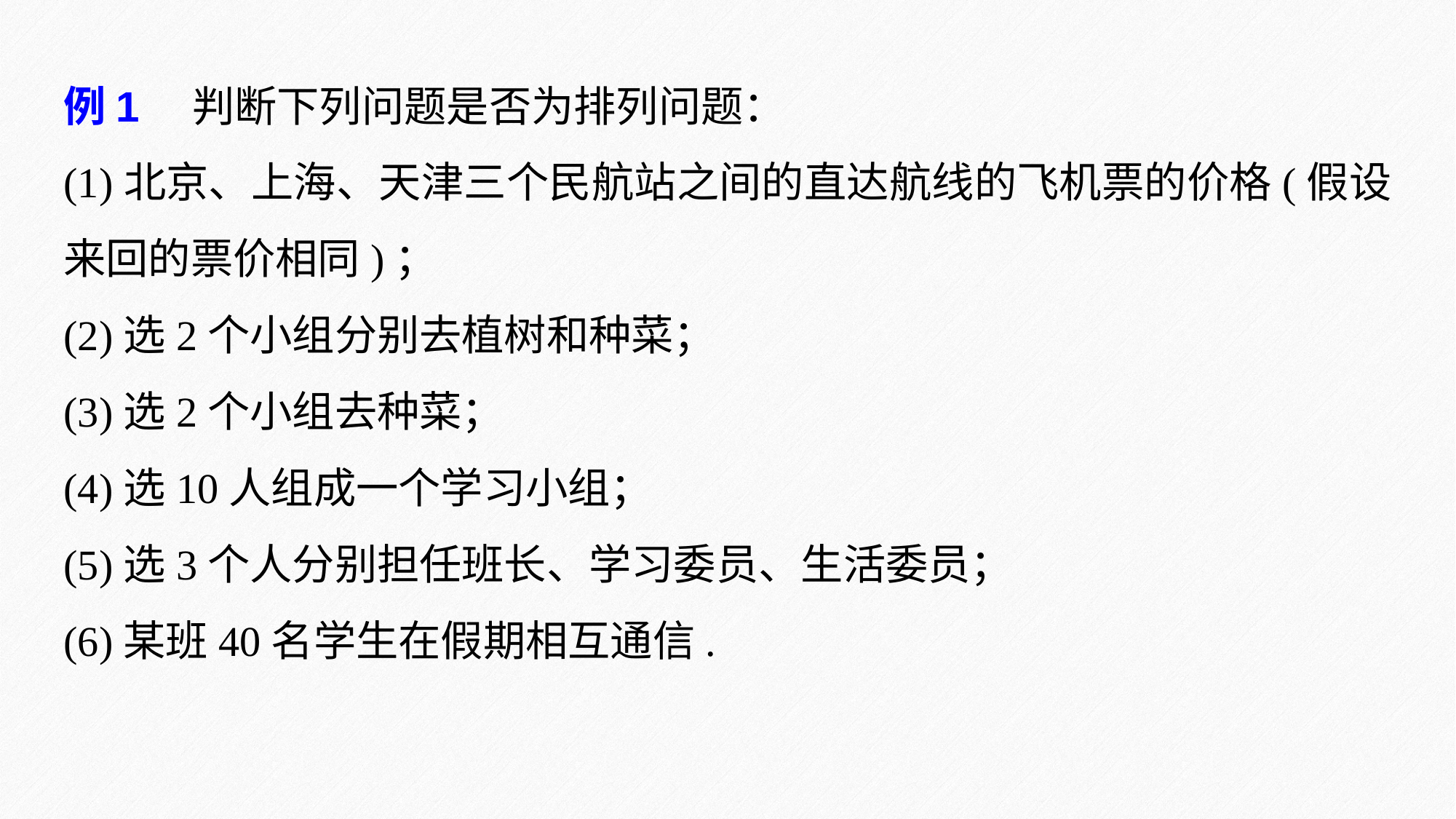

例1　判断下列问题是否为排列问题：
(1)北京、上海、天津三个民航站之间的直达航线的飞机票的价格(假设来回的票价相同)；
(2)选2个小组分别去植树和种菜；
(3)选2个小组去种菜；
(4)选10人组成一个学习小组；
(5)选3个人分别担任班长、学习委员、生活委员；
(6)某班40名学生在假期相互通信.